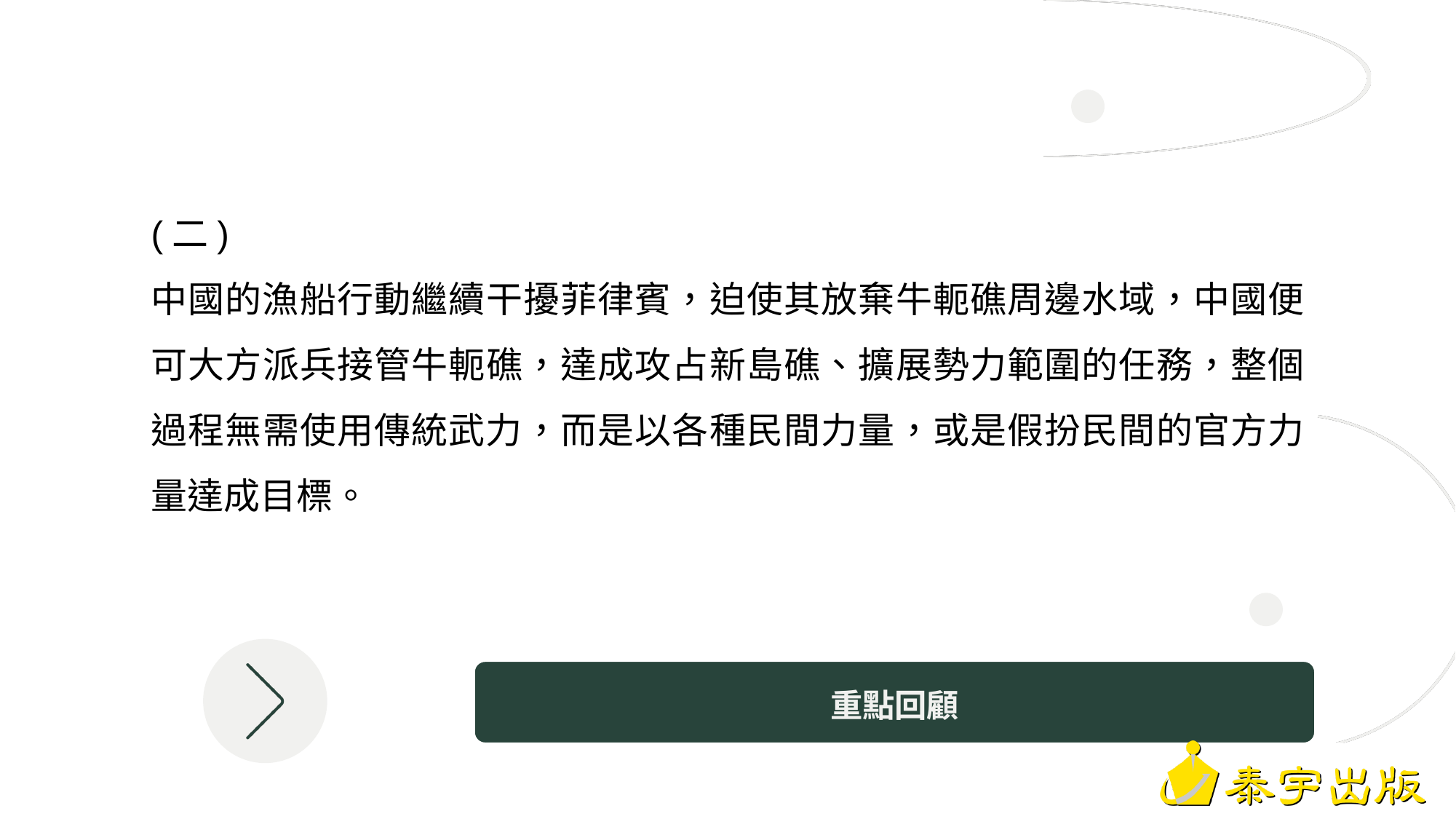

(二)
中國的漁船行動繼續干擾菲律賓，迫使其放棄牛軛礁周邊水域，中國便可大方派兵接管牛軛礁，達成攻占新島礁、擴展勢力範圍的任務，整個過程無需使用傳統武力，而是以各種民間力量，或是假扮民間的官方力量達成目標。